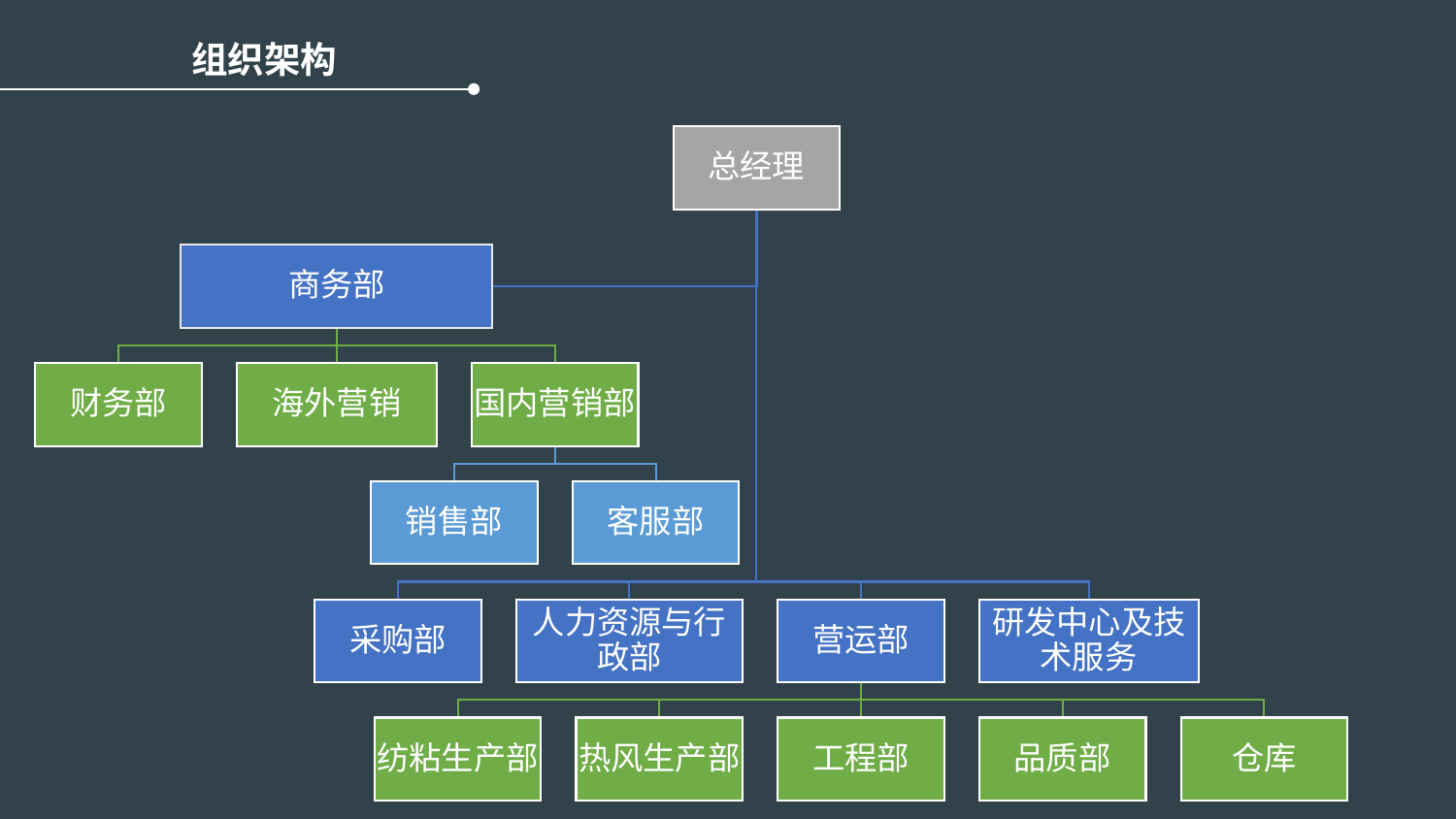

组织架构

总经理
采购部
人力资源与行政部
营运部
纺粘生产部
热风生产部
工程部
品质部
仓库
研发中心及技术服务
商务部
财务部
海外营销
国内营销部
销售部
客服部